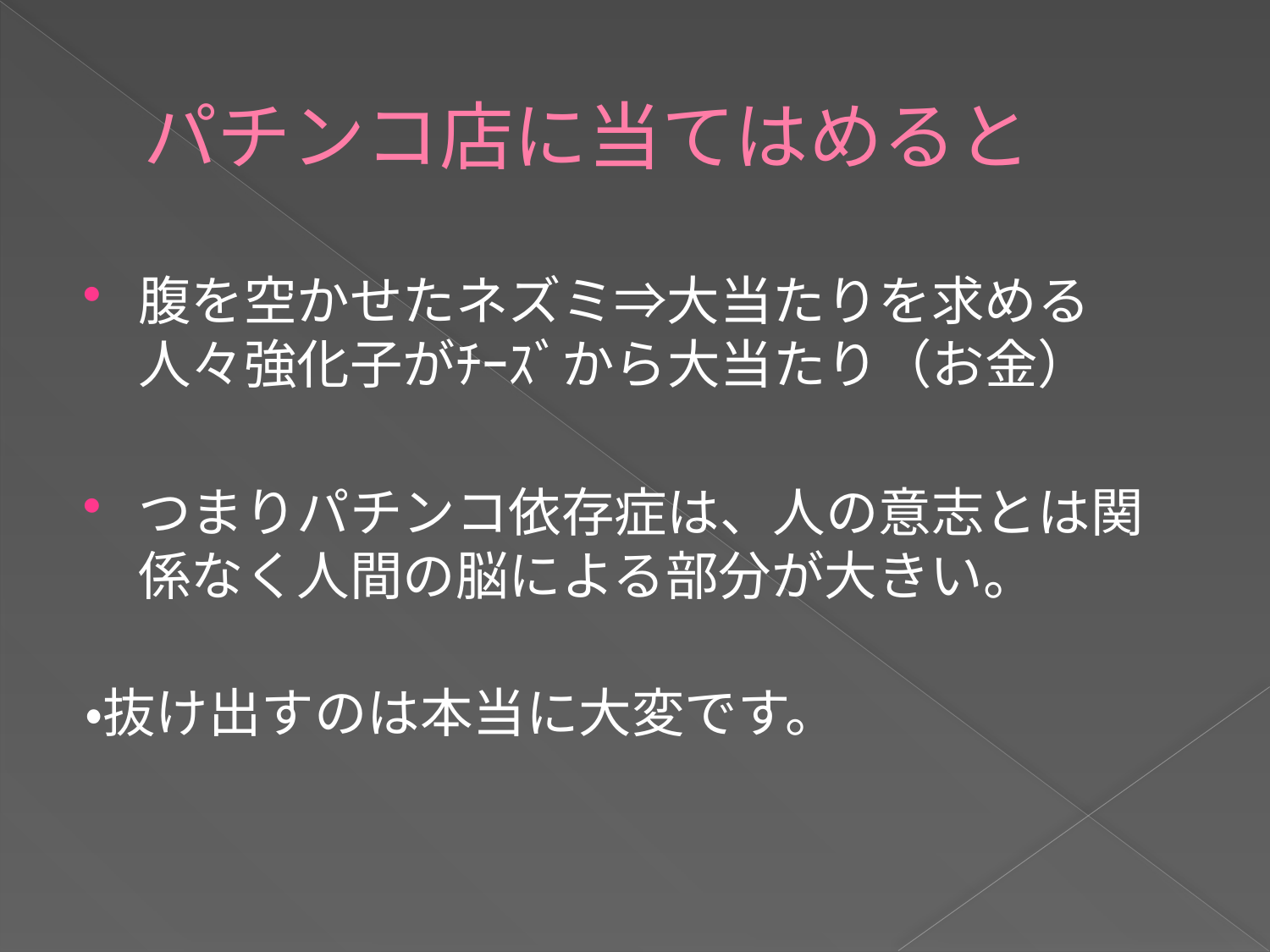

# パチンコ店に当てはめると
腹を空かせたネズミ⇒大当たりを求める人々強化子がﾁｰｽﾞから大当たり（お金）

つまりパチンコ依存症は、人の意志とは関係なく人間の脳による部分が大きい。
・抜け出すのは本当に大変です。